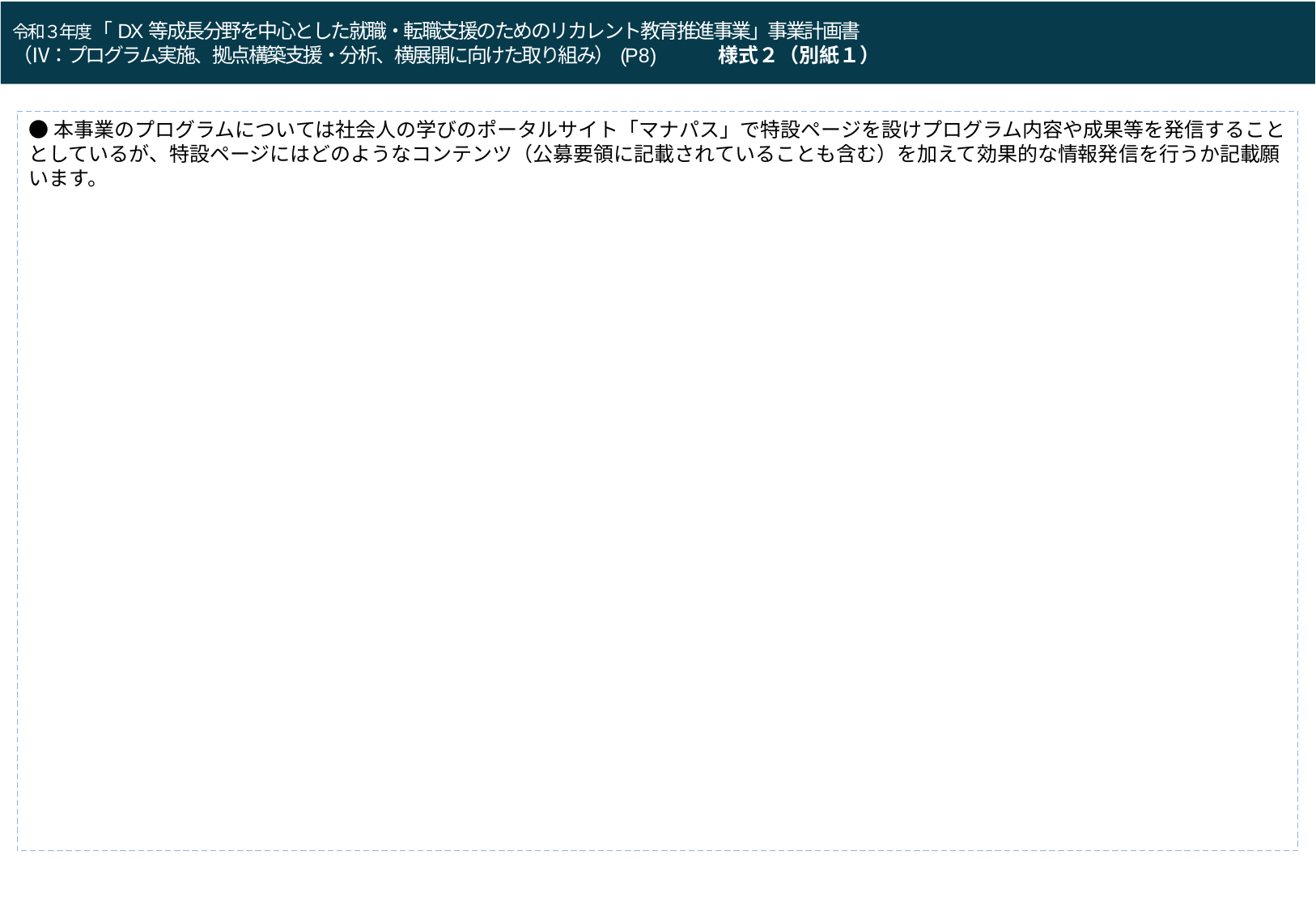

令和３年度「DX等成長分野を中心とした就職・転職支援のためのリカレント教育推進事業」事業計画書
（Ⅳ：プログラム実施、拠点構築支援・分析、横展開に向けた取り組み）(P8)　　　様式２（別紙１）
令和３年度「DX等成長分野を中心とした就職・転職支援のためのリカレント教育推進事業」事業計画書（Ⅰ：DXリテラシー）(P8)
●本事業のプログラムについては社会人の学びのポータルサイト「マナパス」で特設ページを設けプログラム内容や成果等を発信することとしているが、特設ページにはどのようなコンテンツ（公募要領に記載されていることも含む）を加えて効果的な情報発信を行うか記載願います。